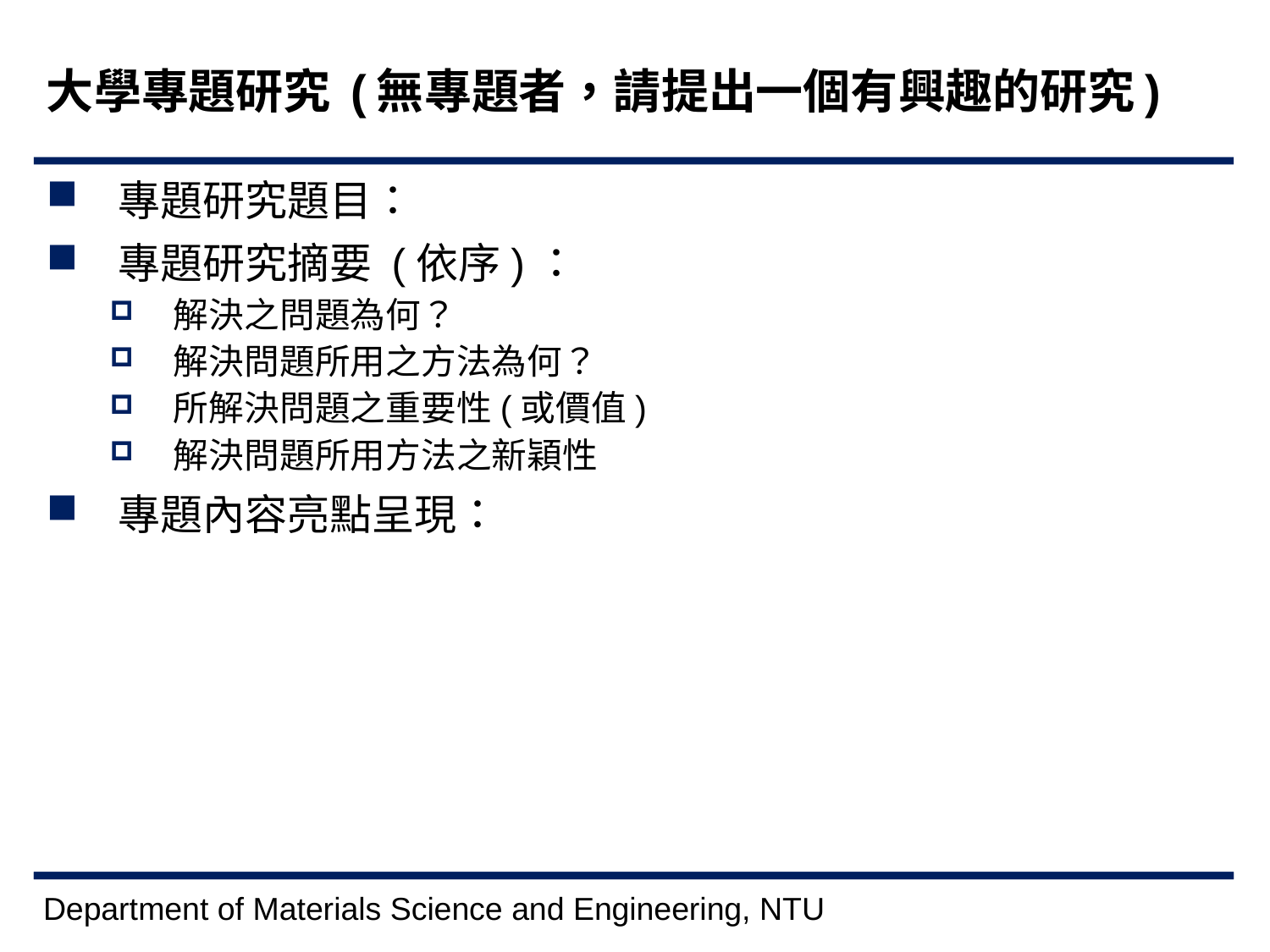

# 大學專題研究 (無專題者，請提出一個有興趣的研究)
專題研究題目：
專題研究摘要 (依序)：
解決之問題為何？
解決問題所用之方法為何？
所解決問題之重要性(或價值)
解決問題所用方法之新穎性
專題內容亮點呈現：